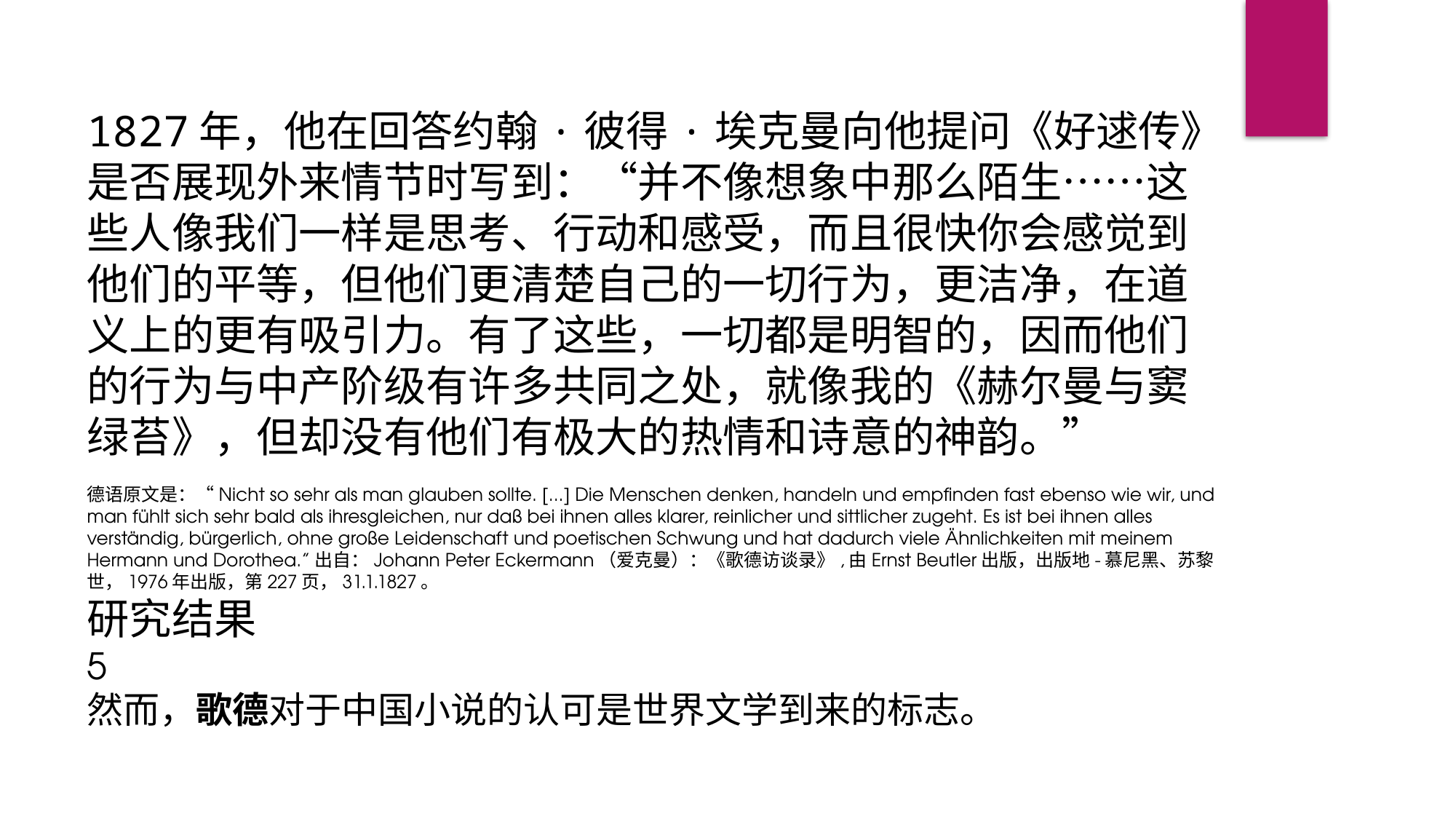

1827年，他在回答约翰·彼得·埃克曼向他提问《好逑传》是否展现外来情节时写到：“并不像想象中那么陌生……这些人像我们一样是思考、行动和感受，而且很快你会感觉到他们的平等，但他们更清楚自己的一切行为，更洁净，在道义上的更有吸引力。有了这些，一切都是明智的，因而他们的行为与中产阶级有许多共同之处，就像我的《赫尔曼与窦绿苔》，但却没有他们有极大的热情和诗意的神韵。”

德语原文是：“Nicht so sehr als man glauben sollte. [...] Die Menschen denken, handeln und empfinden fast ebenso wie wir, und man fühlt sich sehr bald als ihresgleichen, nur daß bei ihnen alles klarer, reinlicher und sittlicher zugeht. Es ist bei ihnen alles verständig, bürgerlich, ohne große Leidenschaft und poetischen Schwung und hat dadurch viele Ähnlichkeiten mit meinem Hermann und Dorothea.”出自：Johann Peter Eckermann（爱克曼）：《歌德访谈录》,由Ernst Beutler出版，出版地-慕尼黑、苏黎世，1976年出版，第227页，31.1.1827。
研究结果
5
然而，歌德对于中国小说的认可是世界文学到来的标志。